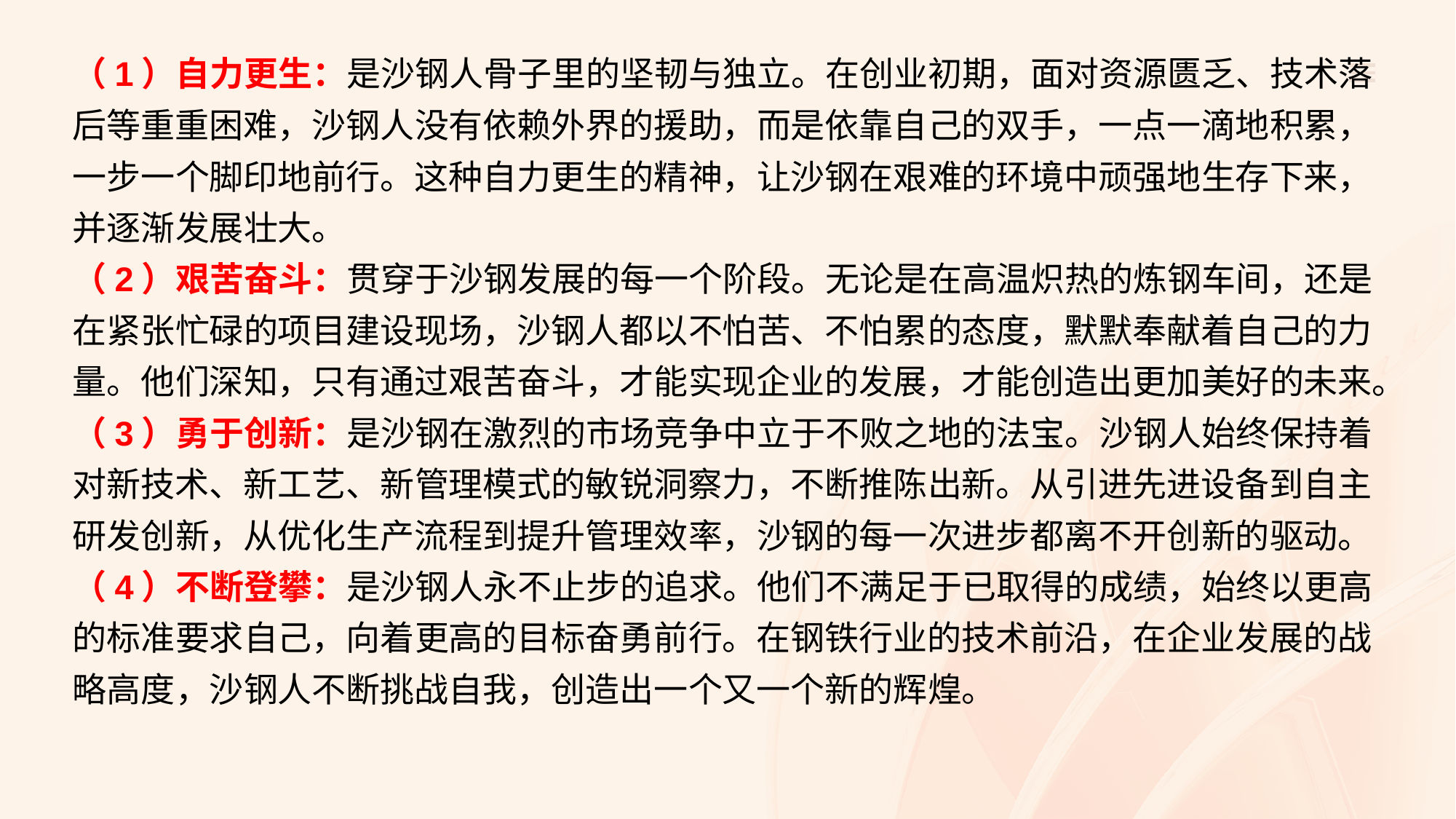

（1）自力更生：是沙钢人骨子里的坚韧与独立。在创业初期，面对资源匮乏、技术落后等重重困难，沙钢人没有依赖外界的援助，而是依靠自己的双手，一点一滴地积累，一步一个脚印地前行。这种自力更生的精神，让沙钢在艰难的环境中顽强地生存下来，并逐渐发展壮大。
（2）艰苦奋斗：贯穿于沙钢发展的每一个阶段。无论是在高温炽热的炼钢车间，还是在紧张忙碌的项目建设现场，沙钢人都以不怕苦、不怕累的态度，默默奉献着自己的力量。他们深知，只有通过艰苦奋斗，才能实现企业的发展，才能创造出更加美好的未来。
（3）勇于创新：是沙钢在激烈的市场竞争中立于不败之地的法宝。沙钢人始终保持着对新技术、新工艺、新管理模式的敏锐洞察力，不断推陈出新。从引进先进设备到自主研发创新，从优化生产流程到提升管理效率，沙钢的每一次进步都离不开创新的驱动。
（4）不断登攀：是沙钢人永不止步的追求。他们不满足于已取得的成绩，始终以更高的标准要求自己，向着更高的目标奋勇前行。在钢铁行业的技术前沿，在企业发展的战略高度，沙钢人不断挑战自我，创造出一个又一个新的辉煌。​